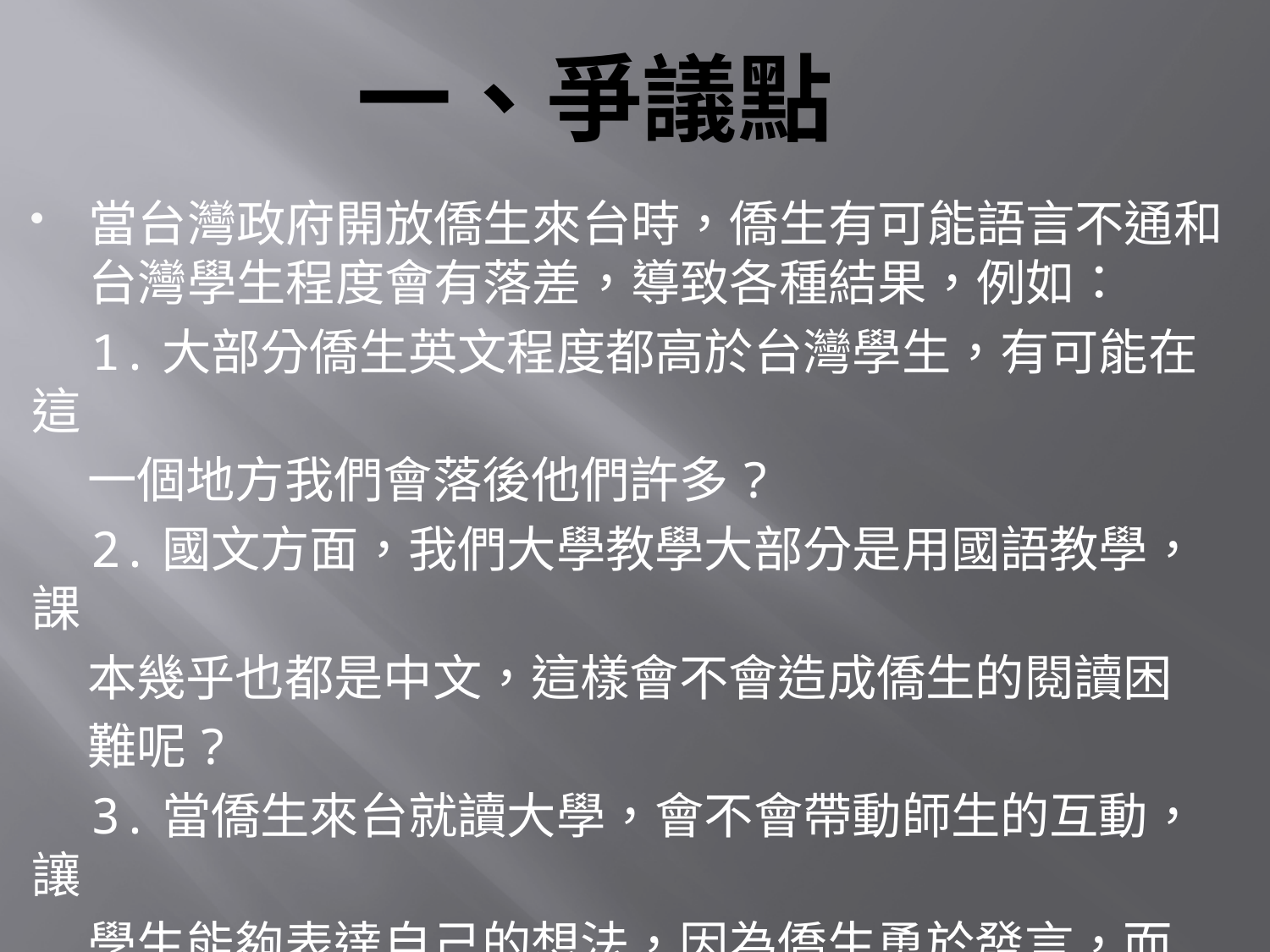

# 一、爭議點
當台灣政府開放僑生來台時，僑生有可能語言不通和台灣學生程度會有落差，導致各種結果，例如：
  1.大部分僑生英文程度都高於台灣學生，有可能在這
    一個地方我們會落後他們許多?
  2.國文方面，我們大學教學大部分是用國語教學，課
    本幾乎也都是中文，這樣會不會造成僑生的閱讀困
    難呢?
  3.當僑生來台就讀大學，會不會帶動師生的互動，讓
    學生能夠表達自己的想法，因為僑生勇於發言，而
    台灣學生被動雖然有主見但缺乏自信?